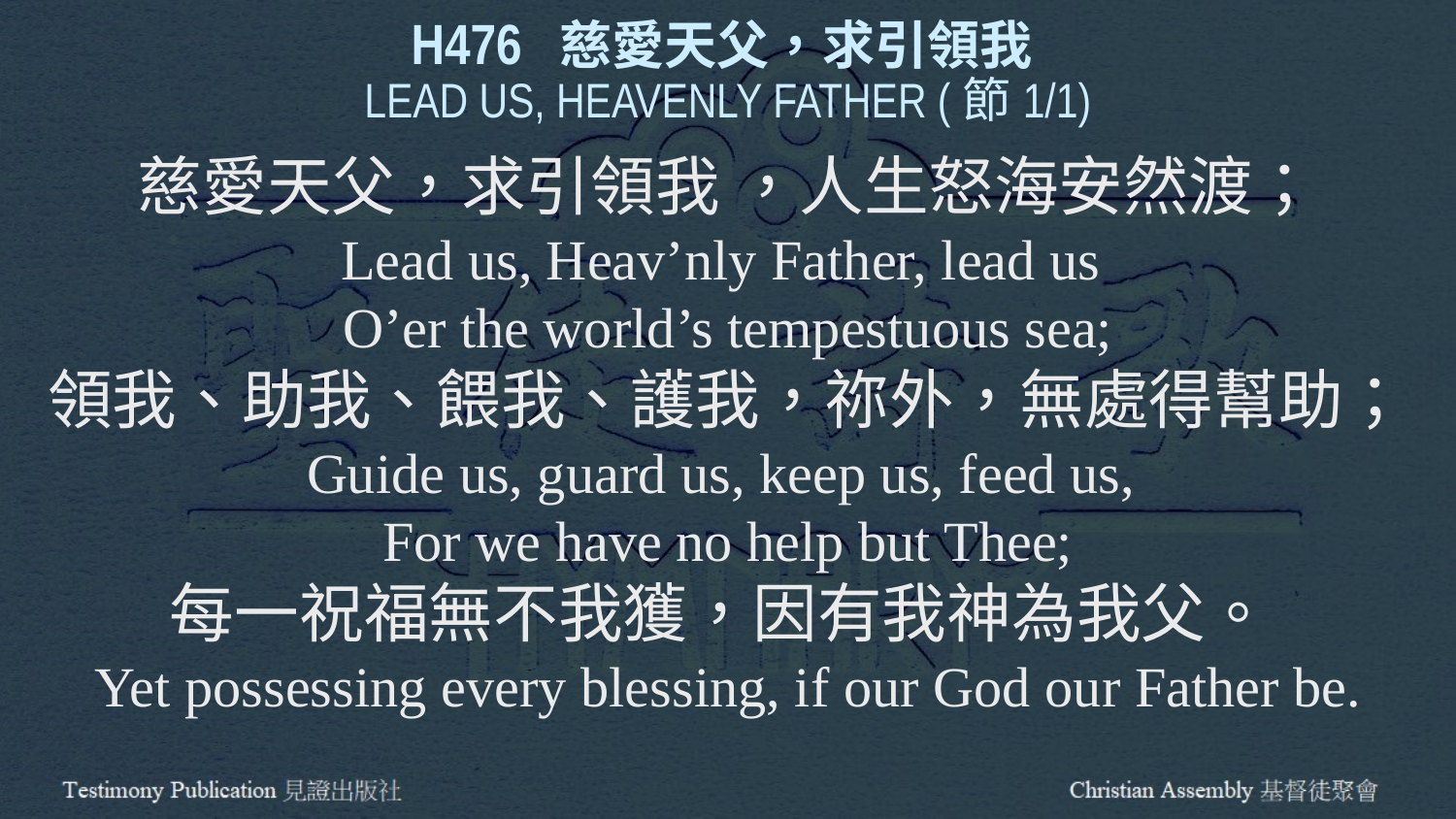

H476  慈愛天父，求引領我
LEAD US, HEAVENLY FATHER (節1/1)
慈愛天父，求引領我 ，人生怒海安然渡；
Lead us, Heav’nly Father, lead us
O’er the world’s tempestuous sea;
領我、助我、餵我、護我，祢外，無處得幫助；
Guide us, guard us, keep us, feed us,
For we have no help but Thee;
每一祝福無不我獲，因有我神為我父。
Yet possessing every blessing, if our God our Father be.